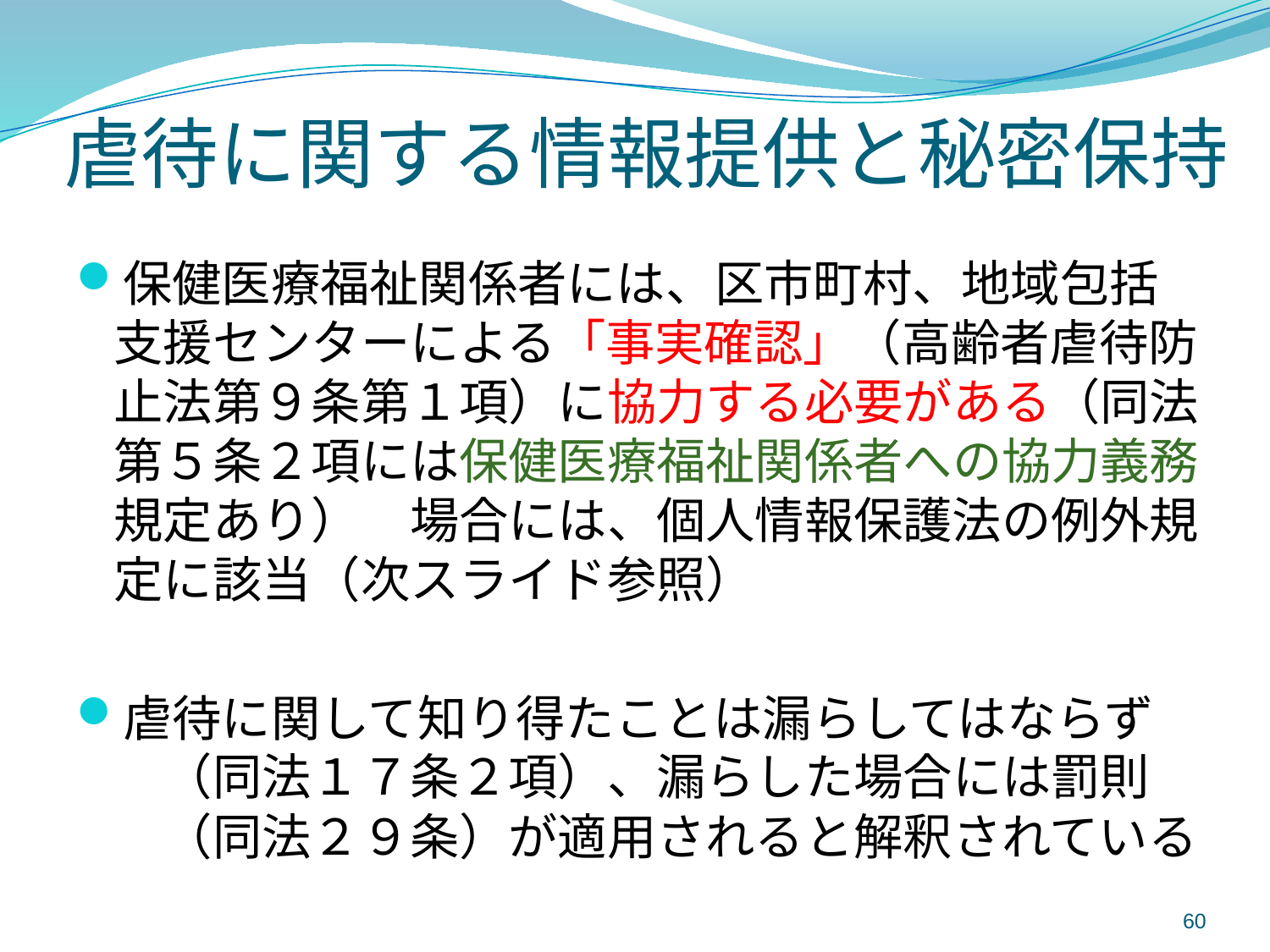

# 虐待に関する情報提供と秘密保持
保健医療福祉関係者には、区市町村、地域包括支援センターによる「事実確認」（高齢者虐待防止法第９条第１項）に協力する必要がある（同法第５条２項には保健医療福祉関係者への協力義務規定あり）　場合には、個人情報保護法の例外規定に該当（次スライド参照）

虐待に関して知り得たことは漏らしてはならず　（同法１７条２項）、漏らした場合には罰則　　（同法２９条）が適用されると解釈されている
60